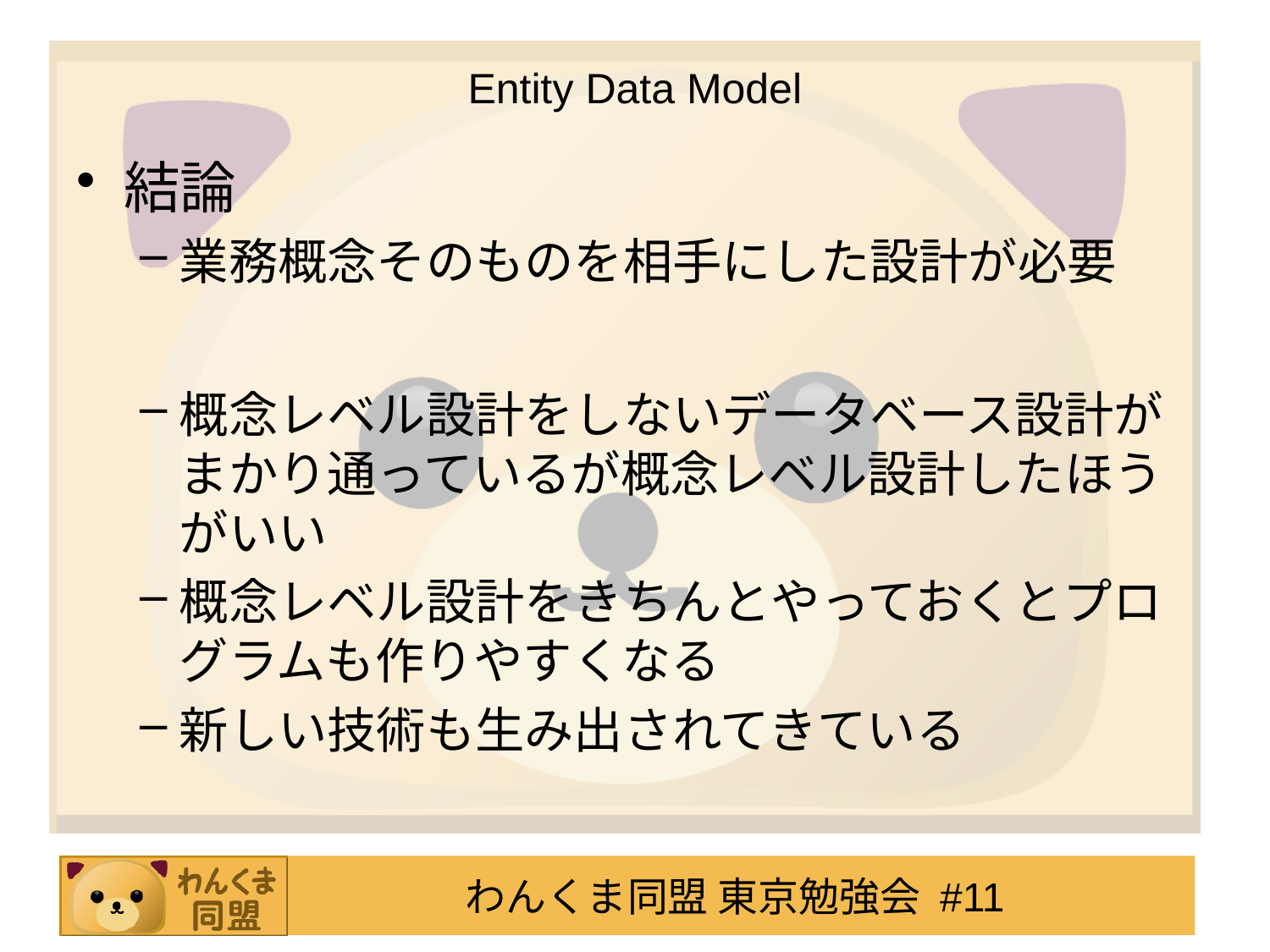

# Entity Data Model
結論
業務概念そのものを相手にした設計が必要

概念レベル設計をしないデータベース設計がまかり通っているが概念レベル設計したほうがいい
概念レベル設計をきちんとやっておくとプログラムも作りやすくなる
新しい技術も生み出されてきている